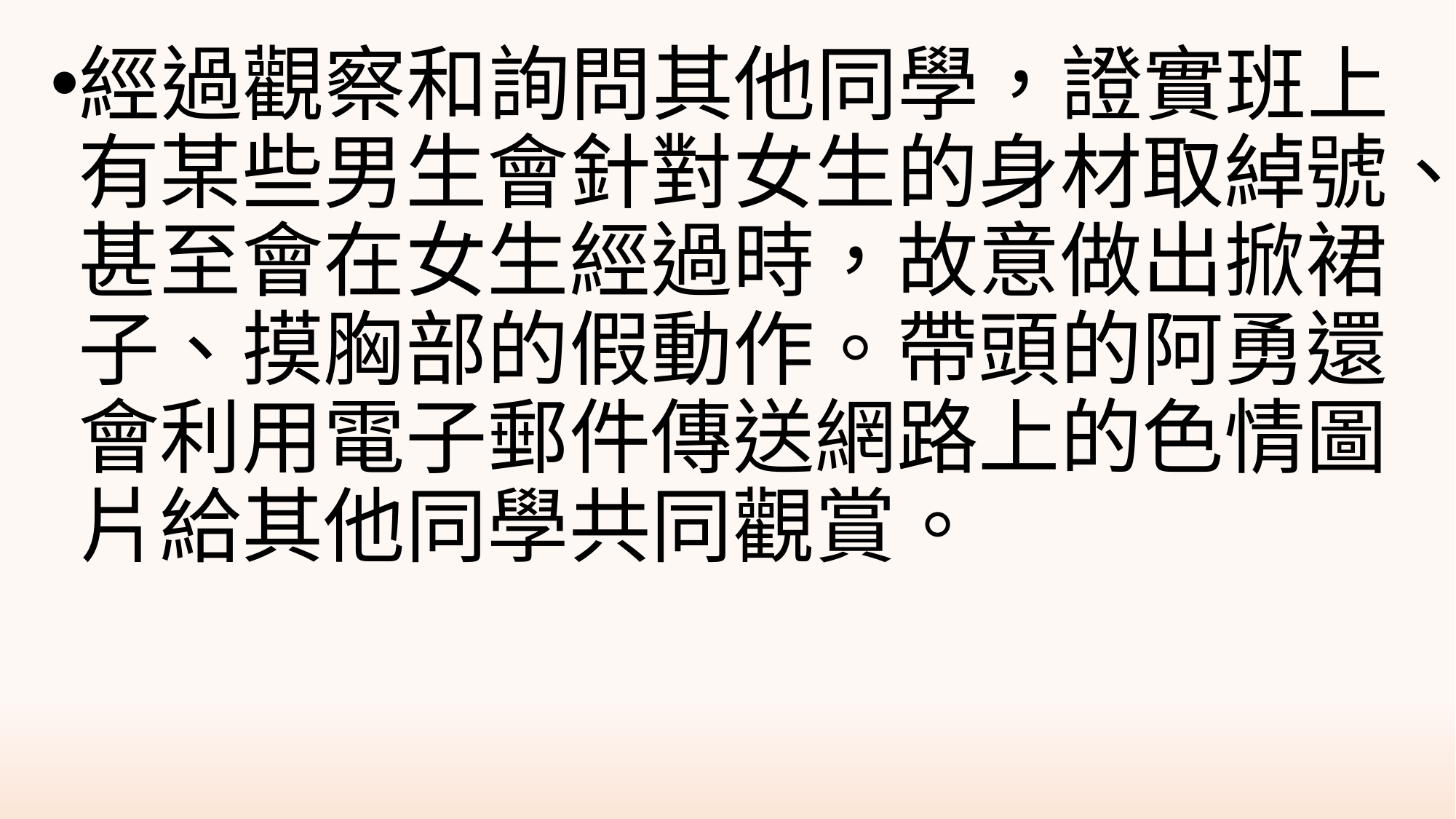

經過觀察和詢問其他同學，證實班上有某些男生會針對女生的身材取綽號、甚至會在女生經過時，故意做出掀裙子、摸胸部的假動作。帶頭的阿勇還會利用電子郵件傳送網路上的色情圖片給其他同學共同觀賞。